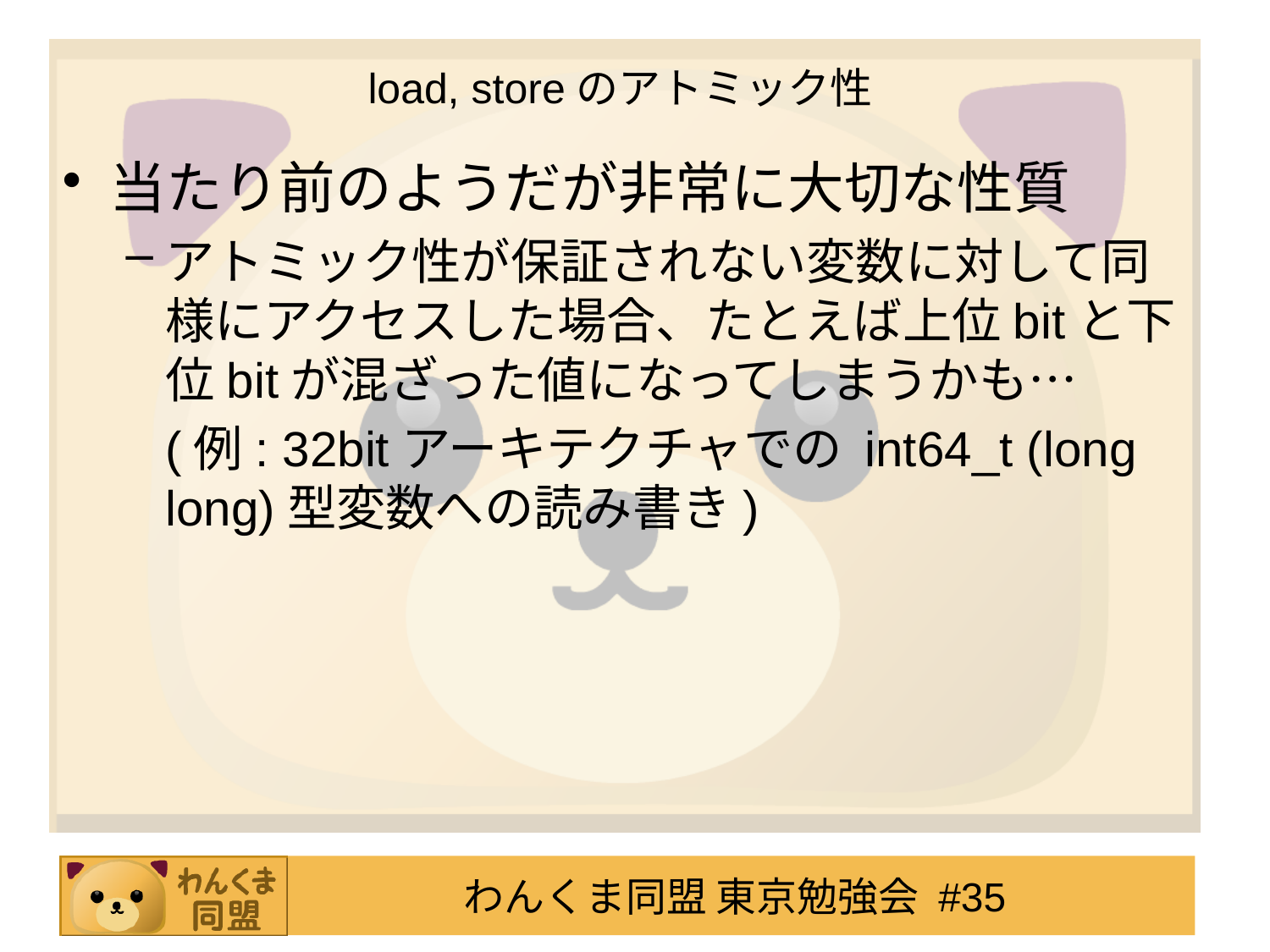

# load, storeのアトミック性
当たり前のようだが非常に大切な性質
アトミック性が保証されない変数に対して同様にアクセスした場合、たとえば上位bitと下位bitが混ざった値になってしまうかも…
	(例: 32bitアーキテクチャでの int64_t (long long)型変数への読み書き)